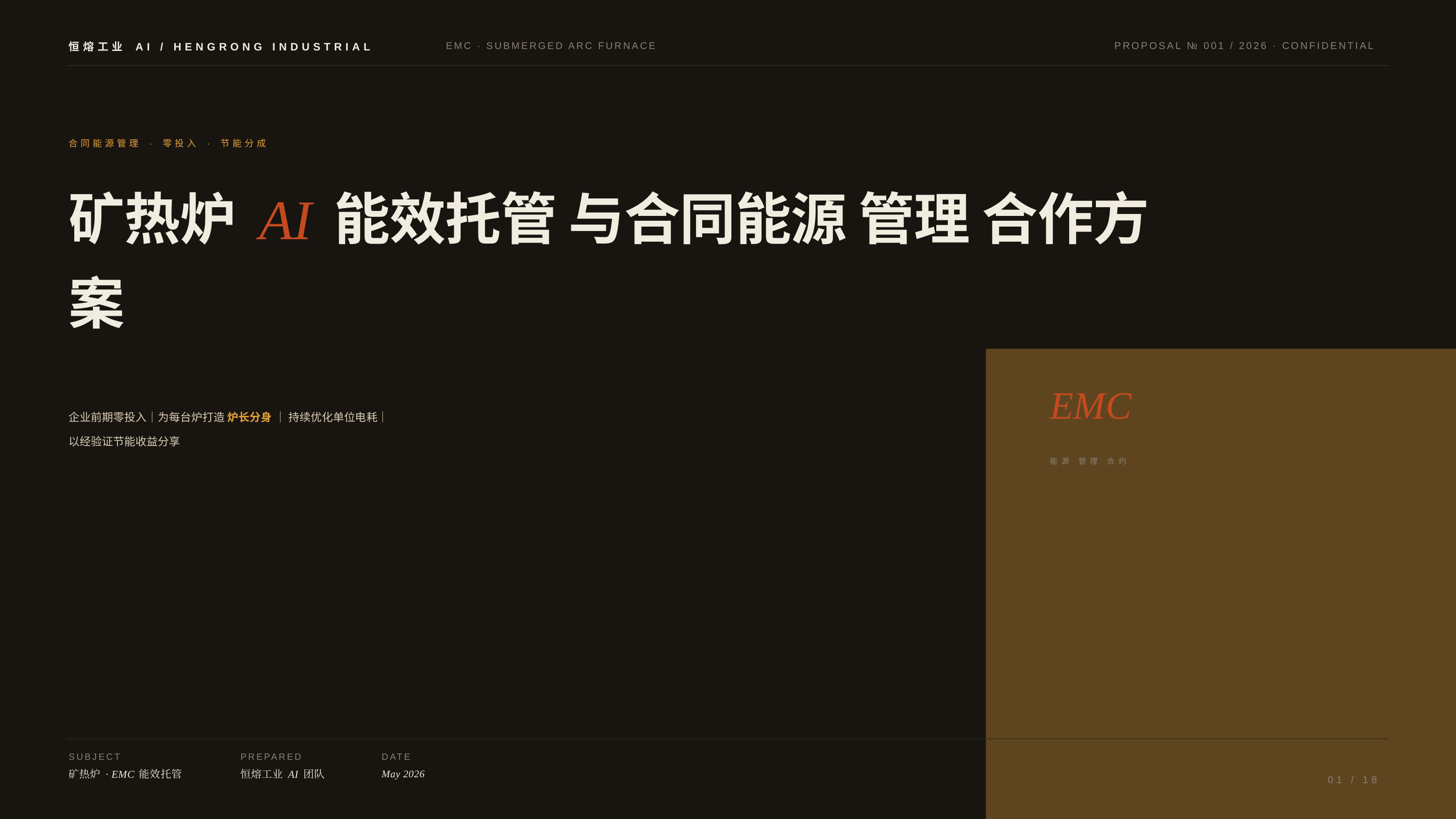

恒熔工业 AI / HENGRONG INDUSTRIAL
EMC · SUBMERGED ARC FURNACE
PROPOSAL № 001 / 2026 · CONFIDENTIAL

合同能源管理 · 零投入 · 节能分成
矿热炉 AI 能效托管 与合同能源 管理 合作方案

EMC
企业前期零投入｜为每台炉打造 炉长分身 ｜ 持续优化单位电耗｜以经验证节能收益分享
能源 管理 合约

SUBJECT
PREPARED
DATE
矿热炉 · EMC 能效托管
恒熔工业 AI 团队
May 2026
01 / 18